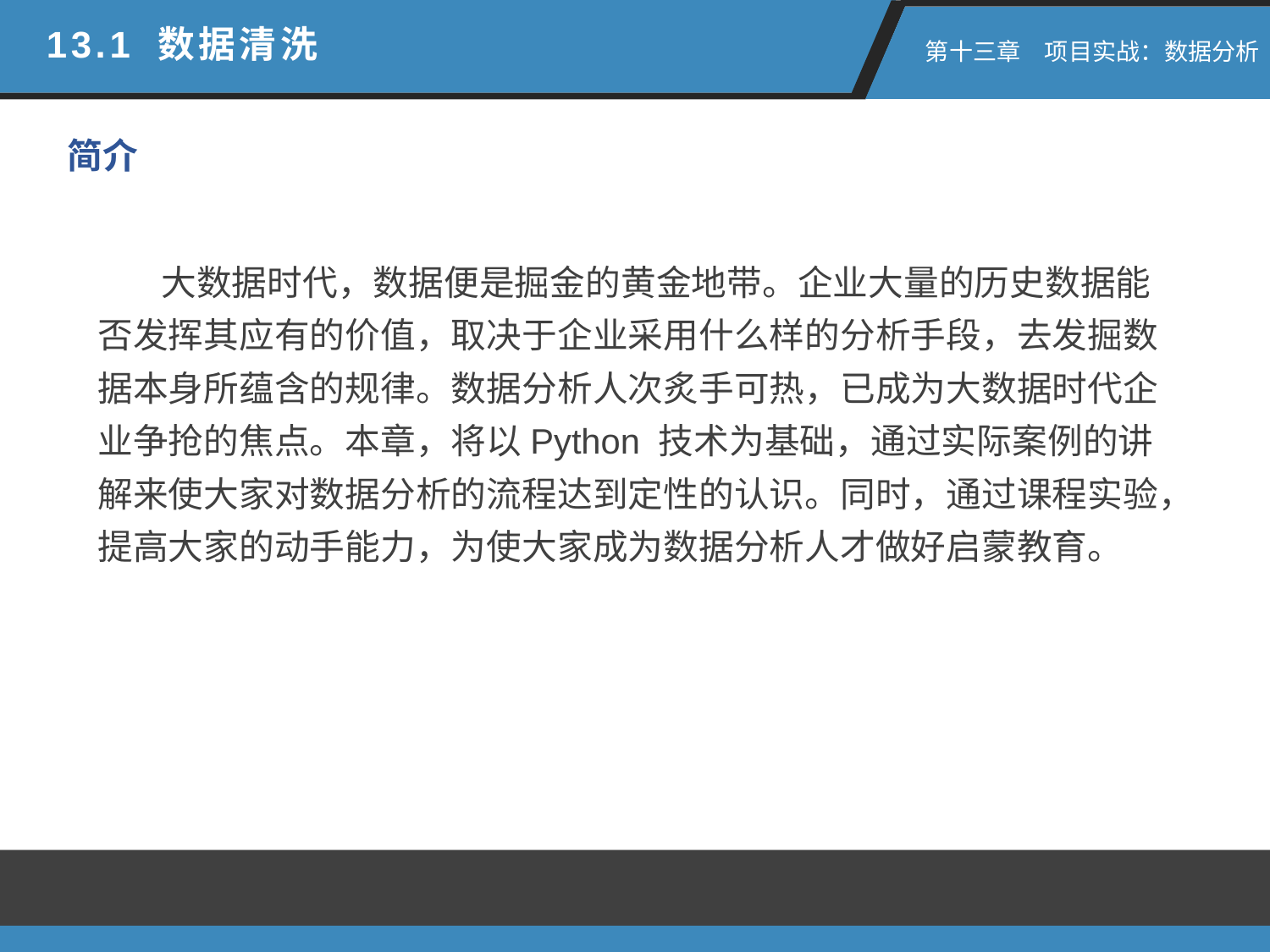

13.1 数据清洗
  第十三章　项目实战：数据分析
简介
大数据时代，数据便是掘金的黄金地带。企业大量的历史数据能否发挥其应有的价值，取决于企业采用什么样的分析手段，去发掘数据本身所蕴含的规律。数据分析人次炙手可热，已成为大数据时代企业争抢的焦点。本章，将以Python 技术为基础，通过实际案例的讲解来使大家对数据分析的流程达到定性的认识。同时，通过课程实验，提高大家的动手能力，为使大家成为数据分析人才做好启蒙教育。